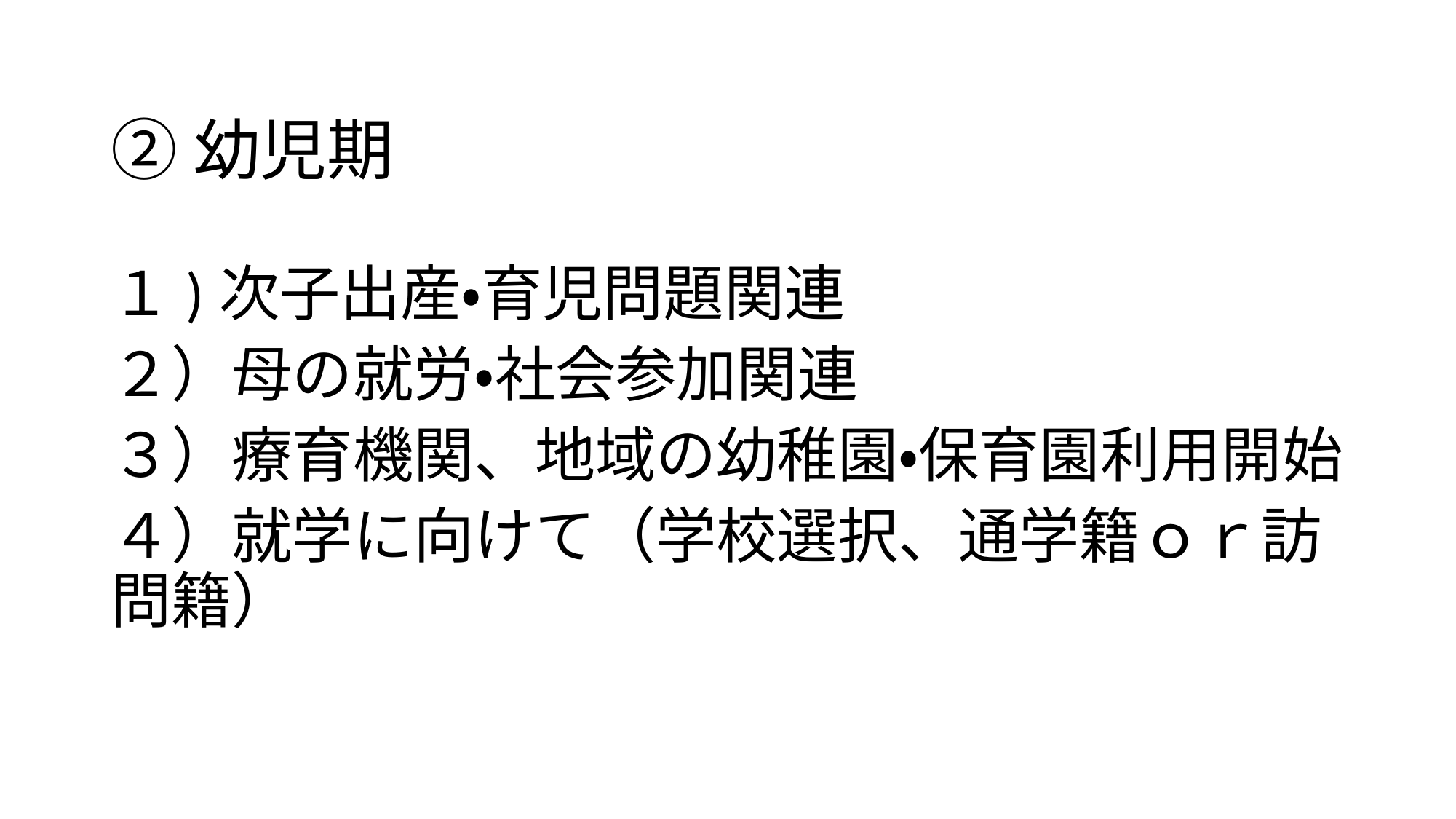

# ②幼児期
１)次子出産・育児問題関連
２）母の就労・社会参加関連
３）療育機関、地域の幼稚園・保育園利用開始
４）就学に向けて（学校選択、通学籍ｏｒ訪問籍）